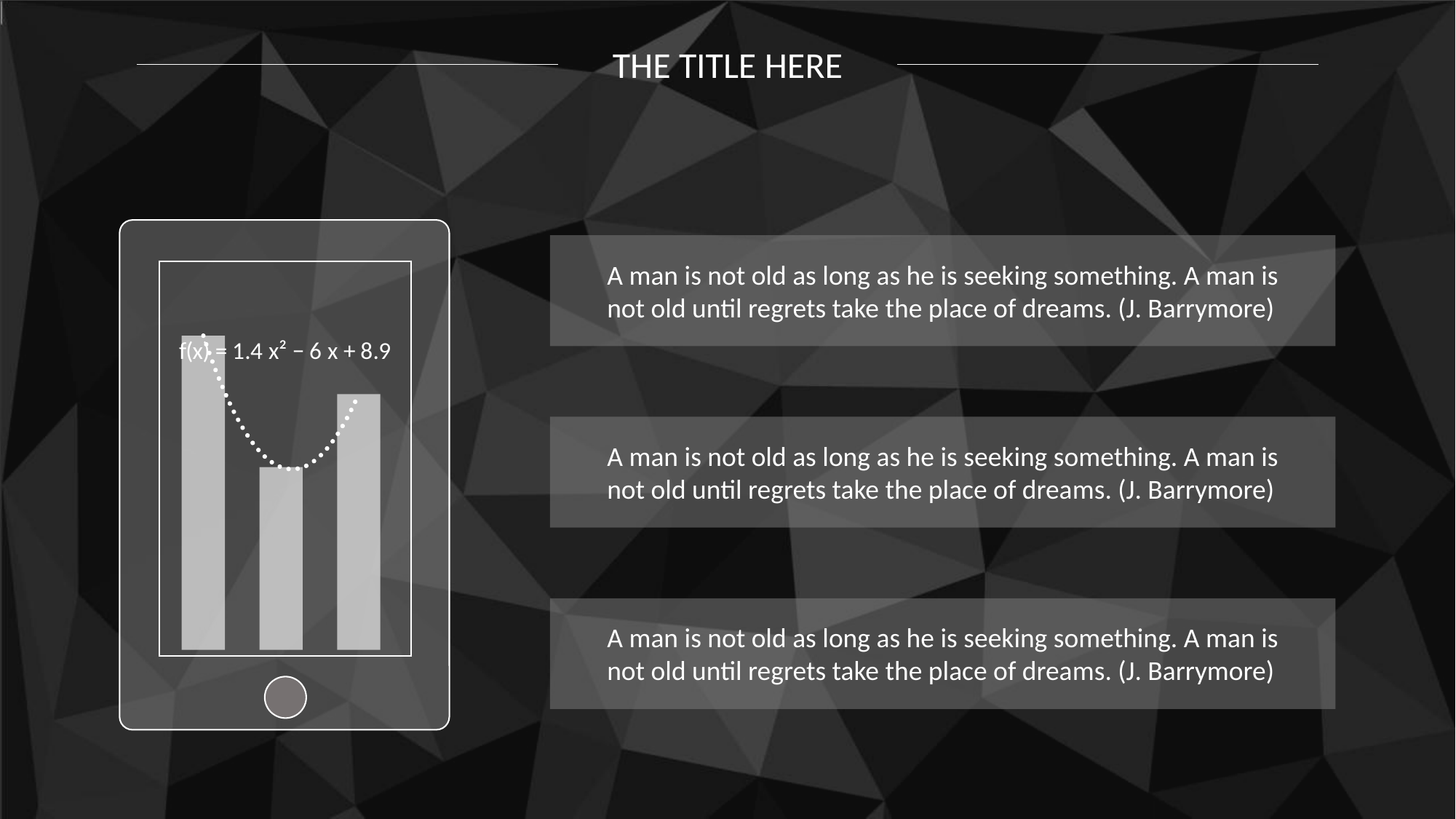

THE TITLE HERE

A man is not old as long as he is seeking something. A man is not old until regrets take the place of dreams. (J. Barrymore)

### Chart

| Category | 系列 1 |
|---|---|
| 类别 1 | 4.3 |
| 类别 2 | 2.5 |
| 类别 3 | 3.5 |
A man is not old as long as he is seeking something. A man is not old until regrets take the place of dreams. (J. Barrymore)

A man is not old as long as he is seeking something. A man is not old until regrets take the place of dreams. (J. Barrymore)